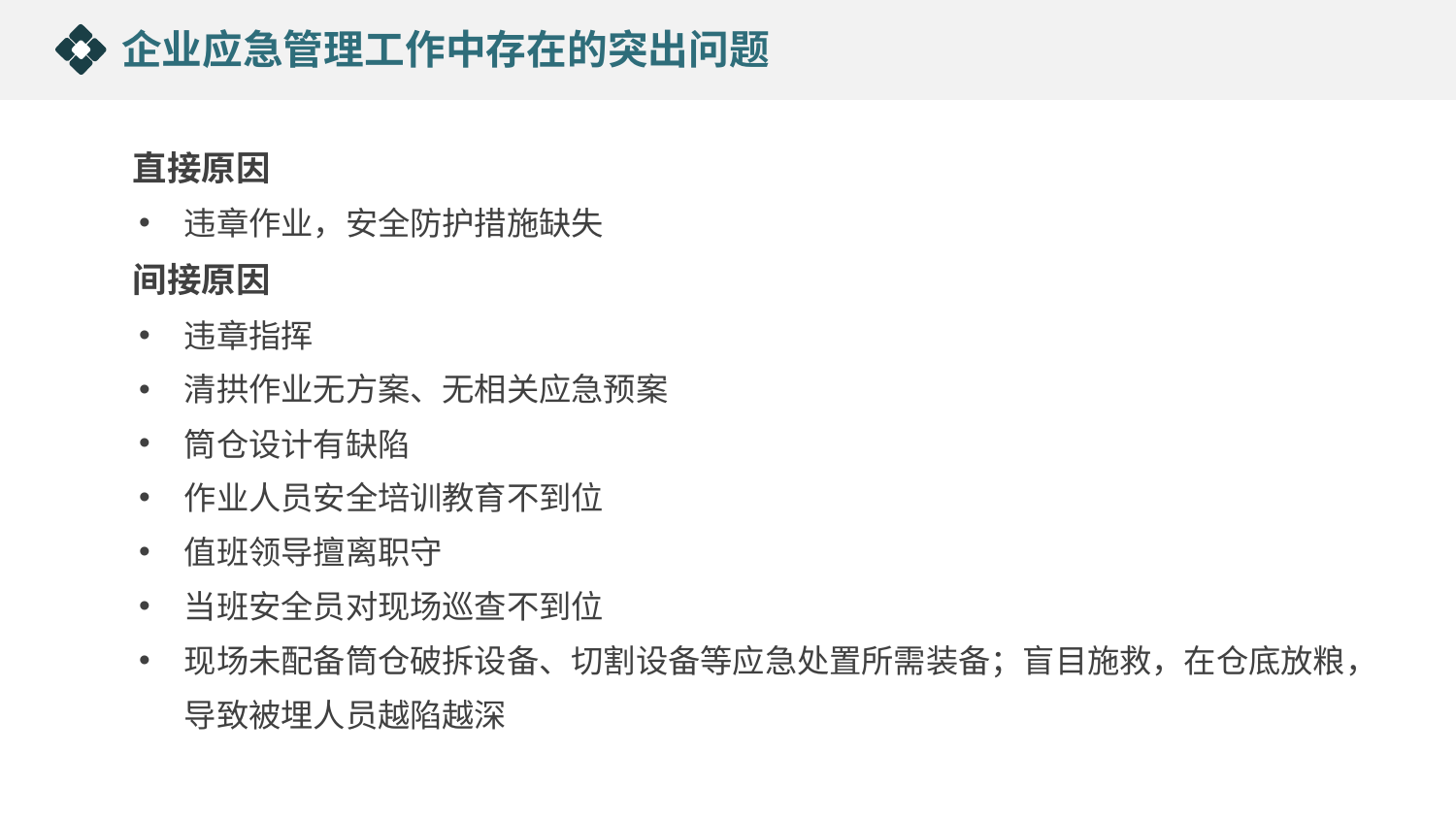

企业应急管理工作中存在的突出问题
直接原因
违章作业，安全防护措施缺失
间接原因
违章指挥
清拱作业无方案、无相关应急预案
筒仓设计有缺陷
作业人员安全培训教育不到位
值班领导擅离职守
当班安全员对现场巡查不到位
现场未配备筒仓破拆设备、切割设备等应急处置所需装备；盲目施救，在仓底放粮，导致被埋人员越陷越深